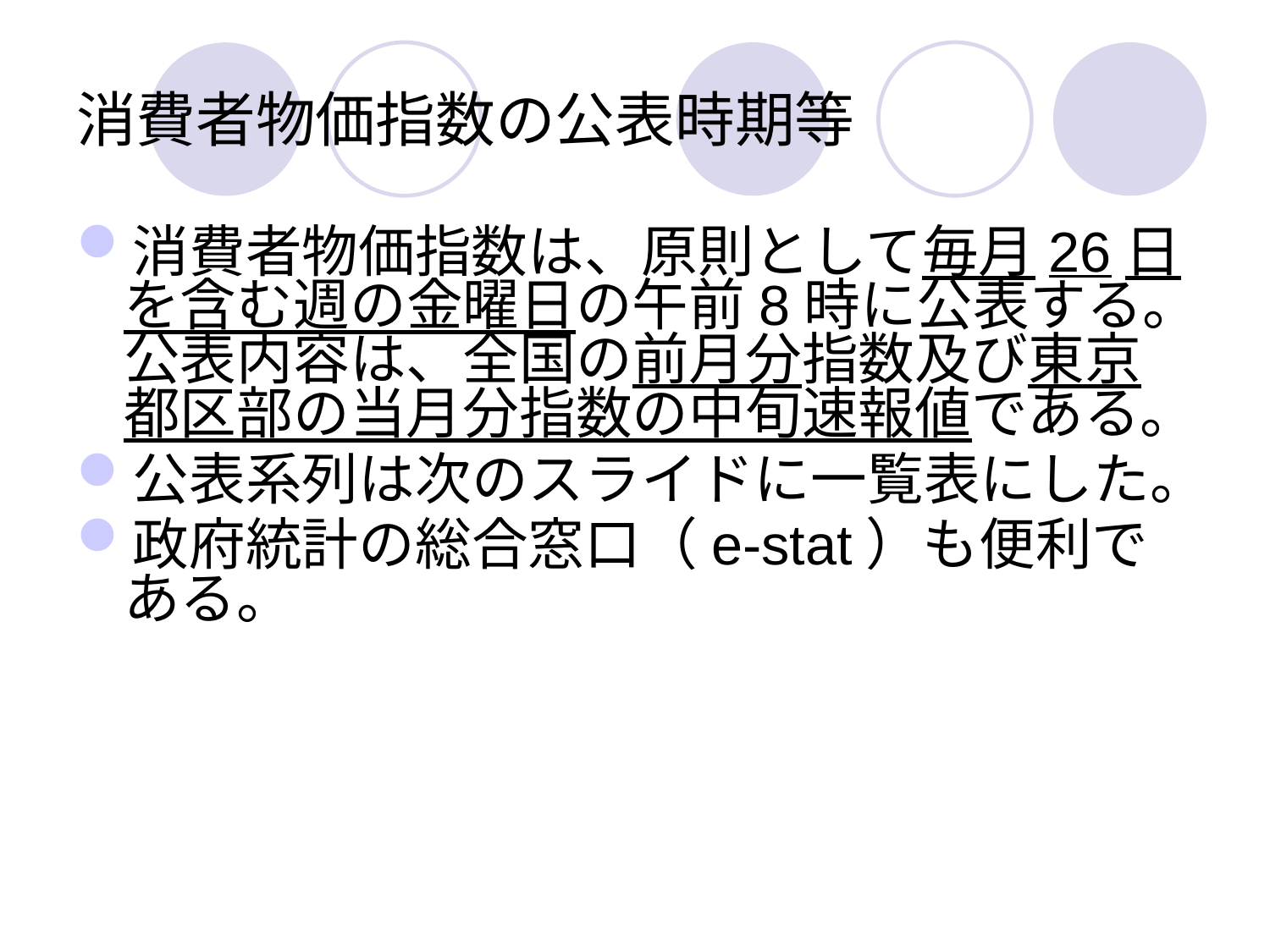

# 消費者物価指数の公表時期等
消費者物価指数は、原則として毎月26日を含む週の金曜日の午前8時に公表する。公表内容は、全国の前月分指数及び東京都区部の当月分指数の中旬速報値である。
公表系列は次のスライドに一覧表にした。
政府統計の総合窓口（e-stat）も便利である。